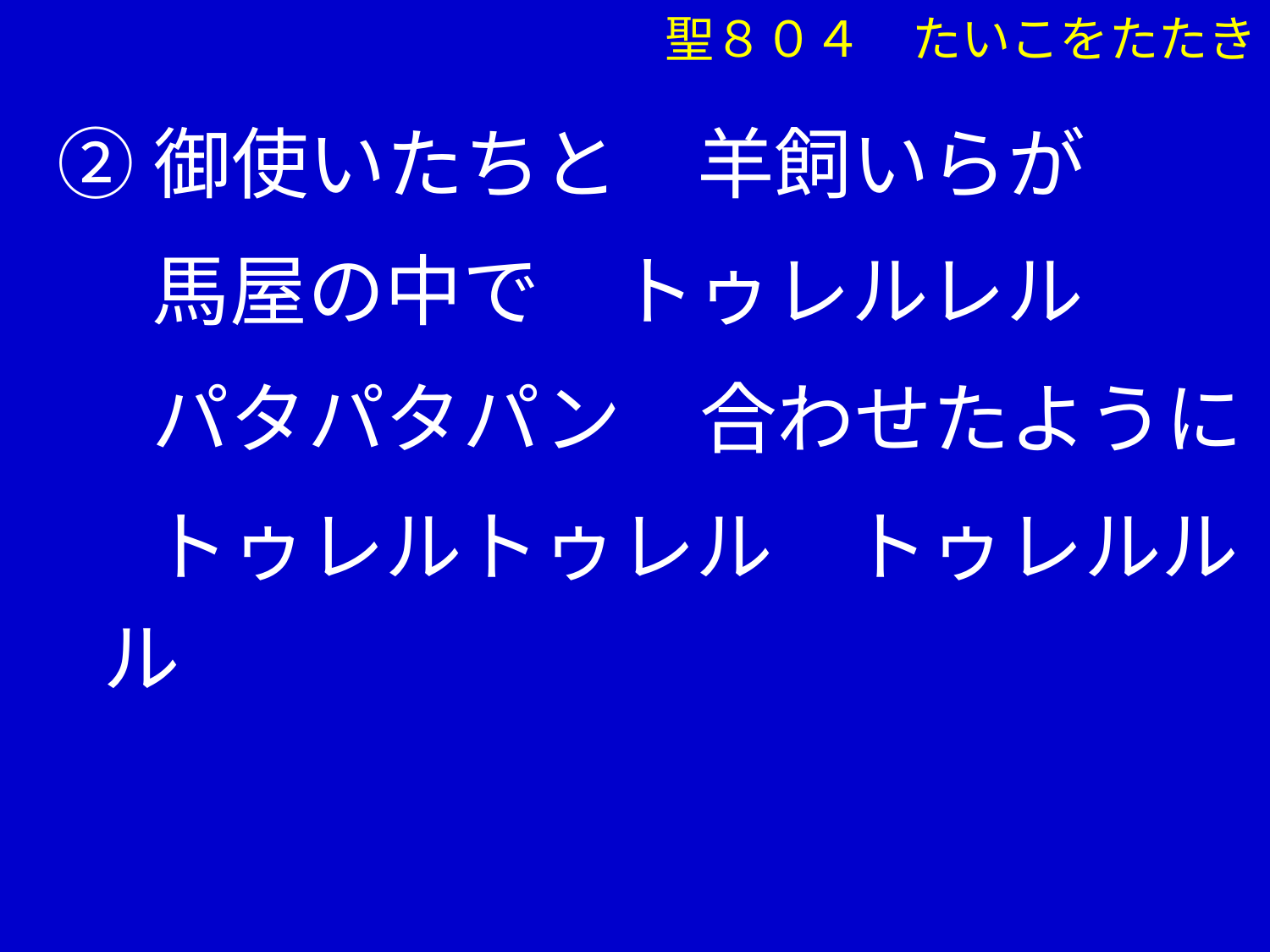

聖８０４　たいこをたたき
②御使いたちと　羊飼いらが
　 馬屋の中で　トゥレルレル
　 パタパタパン　合わせたように
　 トゥレルトゥレル　トゥレルルル